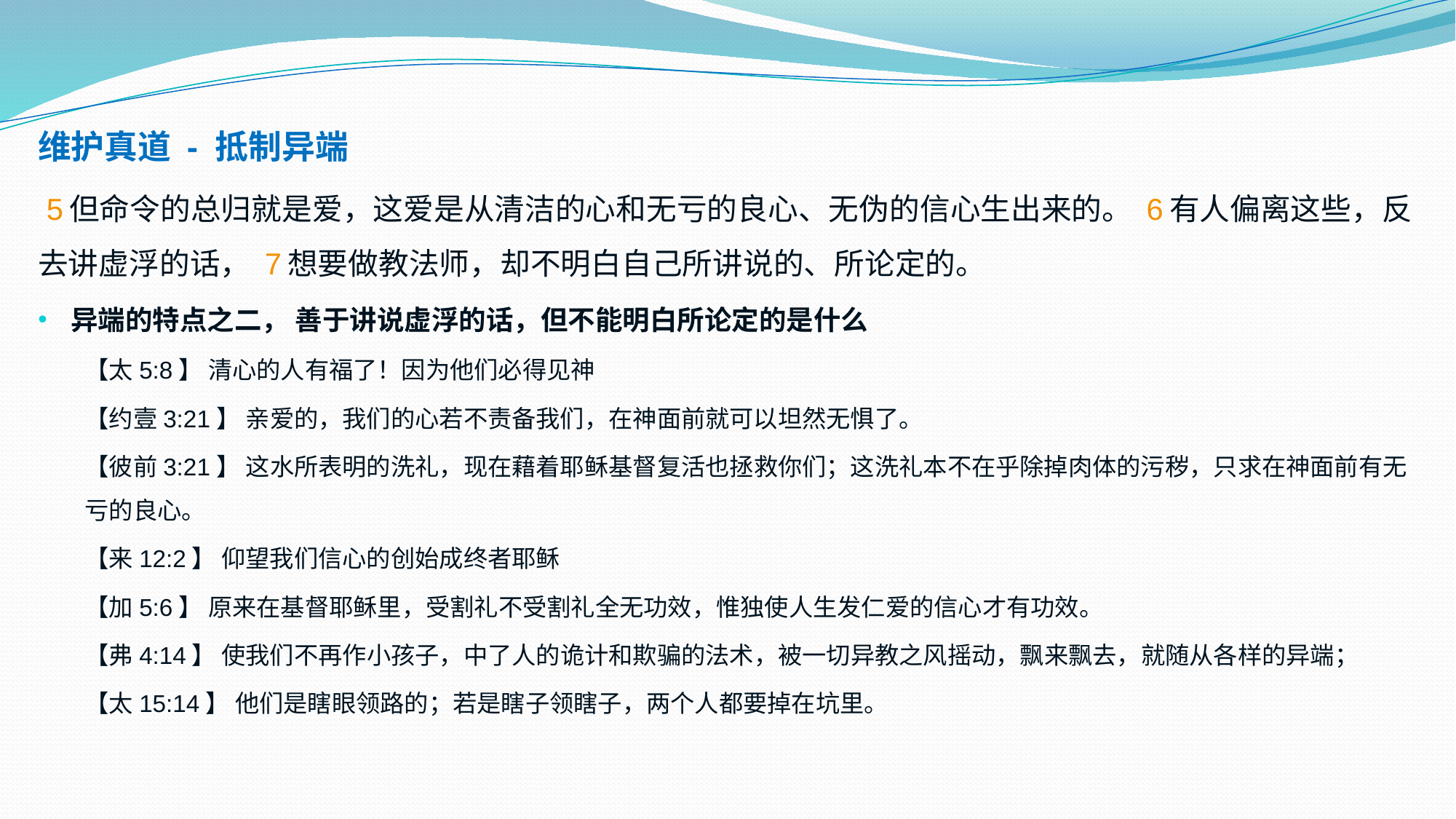

维护真道 - 抵制异端
 5 但命令的总归就是爱，这爱是从清洁的心和无亏的良心、无伪的信心生出来的。 6 有人偏离这些，反去讲虚浮的话， 7 想要做教法师，却不明白自己所讲说的、所论定的。
异端的特点之二， 善于讲说虚浮的话，但不能明白所论定的是什么
【太5:8】 清心的人有福了！因为他们必得见神
【约壹3:21】 亲爱的，我们的心若不责备我们，在神面前就可以坦然无惧了。
【彼前3:21】 这水所表明的洗礼，现在藉着耶稣基督复活也拯救你们；这洗礼本不在乎除掉肉体的污秽，只求在神面前有无亏的良心。
【来12:2】 仰望我们信心的创始成终者耶稣
【加5:6】 原来在基督耶稣里，受割礼不受割礼全无功效，惟独使人生发仁爱的信心才有功效。
【弗4:14】 使我们不再作小孩子，中了人的诡计和欺骗的法术，被一切异教之风摇动，飘来飘去，就随从各样的异端；
【太15:14】 他们是瞎眼领路的；若是瞎子领瞎子，两个人都要掉在坑里。